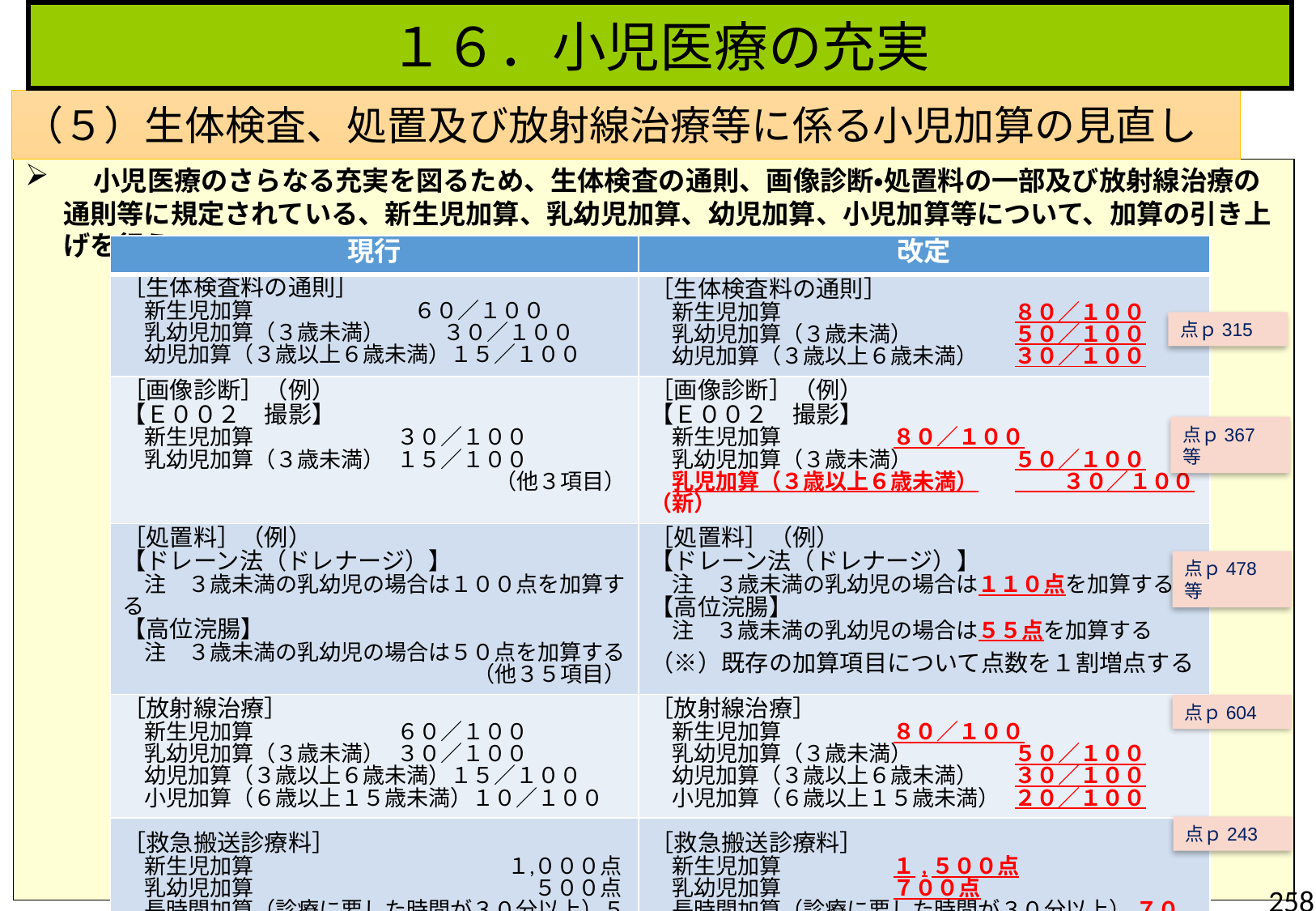

１６．小児医療の充実
（５）生体検査、処置及び放射線治療等に係る小児加算の見直し
　小児医療のさらなる充実を図るため、生体検査の通則、画像診断・処置料の一部及び放射線治療の通則等に規定されている、新生児加算、乳幼児加算、幼児加算、小児加算等について、加算の引き上げを行う

| 現行 | 改定 |
| --- | --- |
| ［生体検査料の通則］ 　新生児加算 ６０／１００ 　乳幼児加算（３歳未満） ３０／１００ 　幼児加算（３歳以上６歳未満） １５／１００ | ［生体検査料の通則］ 　新生児加算 ８０／１００ 　乳幼児加算（３歳未満） ５０／１００ 　幼児加算（３歳以上６歳未満） ３０／１００ |
| ［画像診断］（例） 【Ｅ００２　撮影】 　新生児加算 ３０／１００ 　乳幼児加算（３歳未満） １５／１００ （他３項目） | ［画像診断］（例） 【Ｅ００２　撮影】 　新生児加算 ８０／１００ 　乳幼児加算（３歳未満） ５０／１００ 　乳児加算（３歳以上６歳未満） 　　 ３０／１００ （新） |
| ［処置料］（例） 【ドレーン法（ドレナージ）】 　注　３歳未満の乳幼児の場合は１００点を加算する 【高位浣腸】 　注　３歳未満の乳幼児の場合は５０点を加算する （他３５項目） | ［処置料］（例） 【ドレーン法（ドレナージ）】 　注　３歳未満の乳幼児の場合は１１０点を加算する 【高位浣腸】 　注　３歳未満の乳幼児の場合は５５点を加算する （※）既存の加算項目について点数を１割増点する |
| ［放射線治療］ 　新生児加算 ６０／１００ 　乳幼児加算（３歳未満） ３０／１００ 　幼児加算（３歳以上６歳未満） １５／１００ 　小児加算（６歳以上１５歳未満） １０／１００ | ［放射線治療］ 　新生児加算 ８０／１００ 　乳幼児加算（３歳未満） ５０／１００ 　幼児加算（３歳以上６歳未満） ３０／１００ 　小児加算（６歳以上１５歳未満） ２０／１００ |
| ［救急搬送診療料］ 　新生児加算 １,０００点 　乳幼児加算 ５００点 　長時間加算（診療に要した時間が３０分以上）５００点 | ［救急搬送診療料］ 　新生児加算 １,５００点 　乳幼児加算 ７００点 　長時間加算（診療に要した時間が３０分以上） ７００点 |
点ｐ315
点ｐ367等
点ｐ478等
点ｐ604
点ｐ243
258